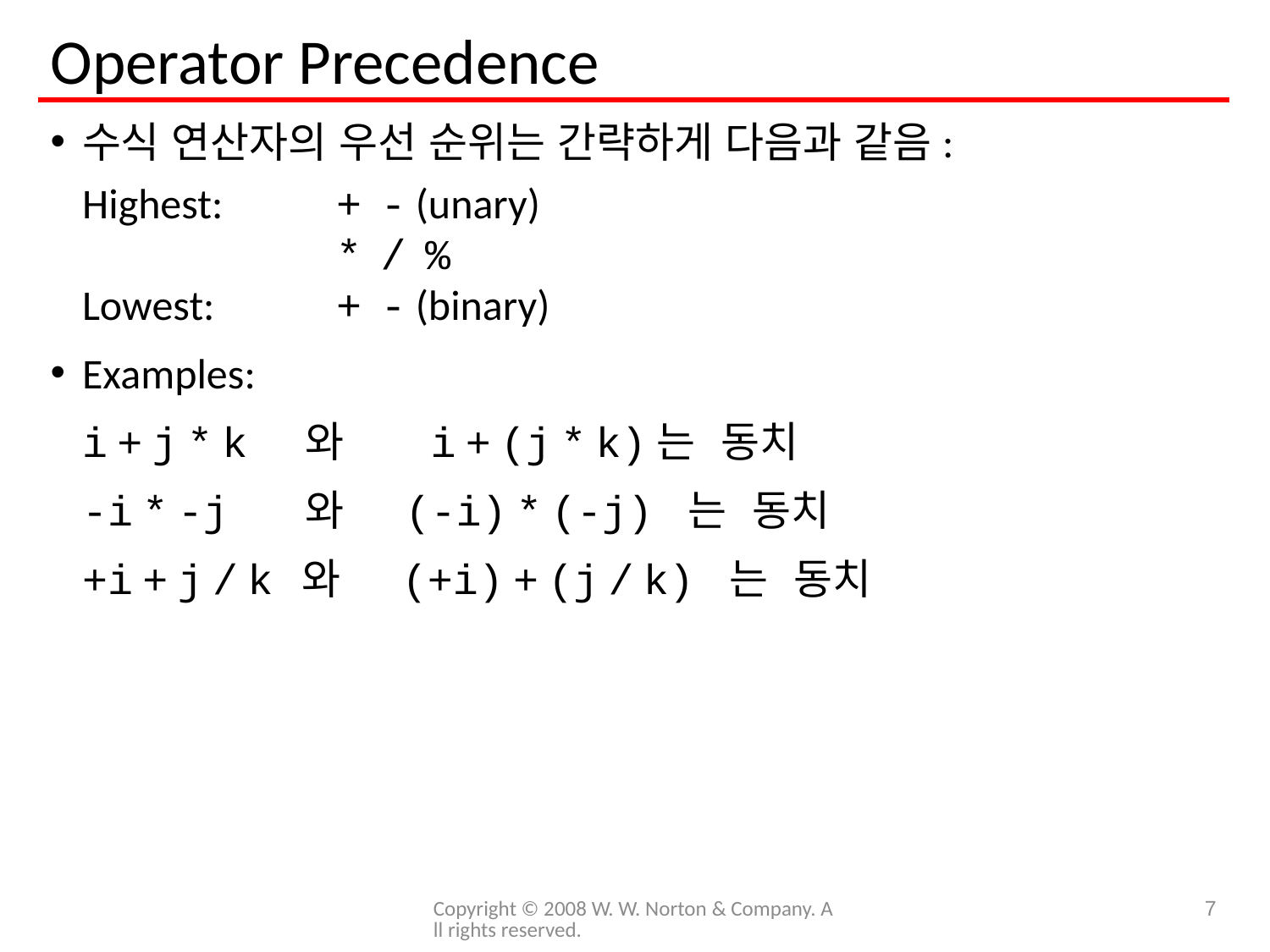

# Operator Precedence
수식 연산자의 우선 순위는 간략하게 다음과 같음:
	Highest:	+  - (unary)
			*  /  %
	Lowest:	+  - (binary)
Examples:
	i + j * k     와   i + (j * k)는 동치
	-i * -j       와  (-i) * (-j) 는 동치
	+i + j / k  와  (+i) + (j / k) 는 동치

Copyright © 2008 W. W. Norton & Company. All rights reserved.
7